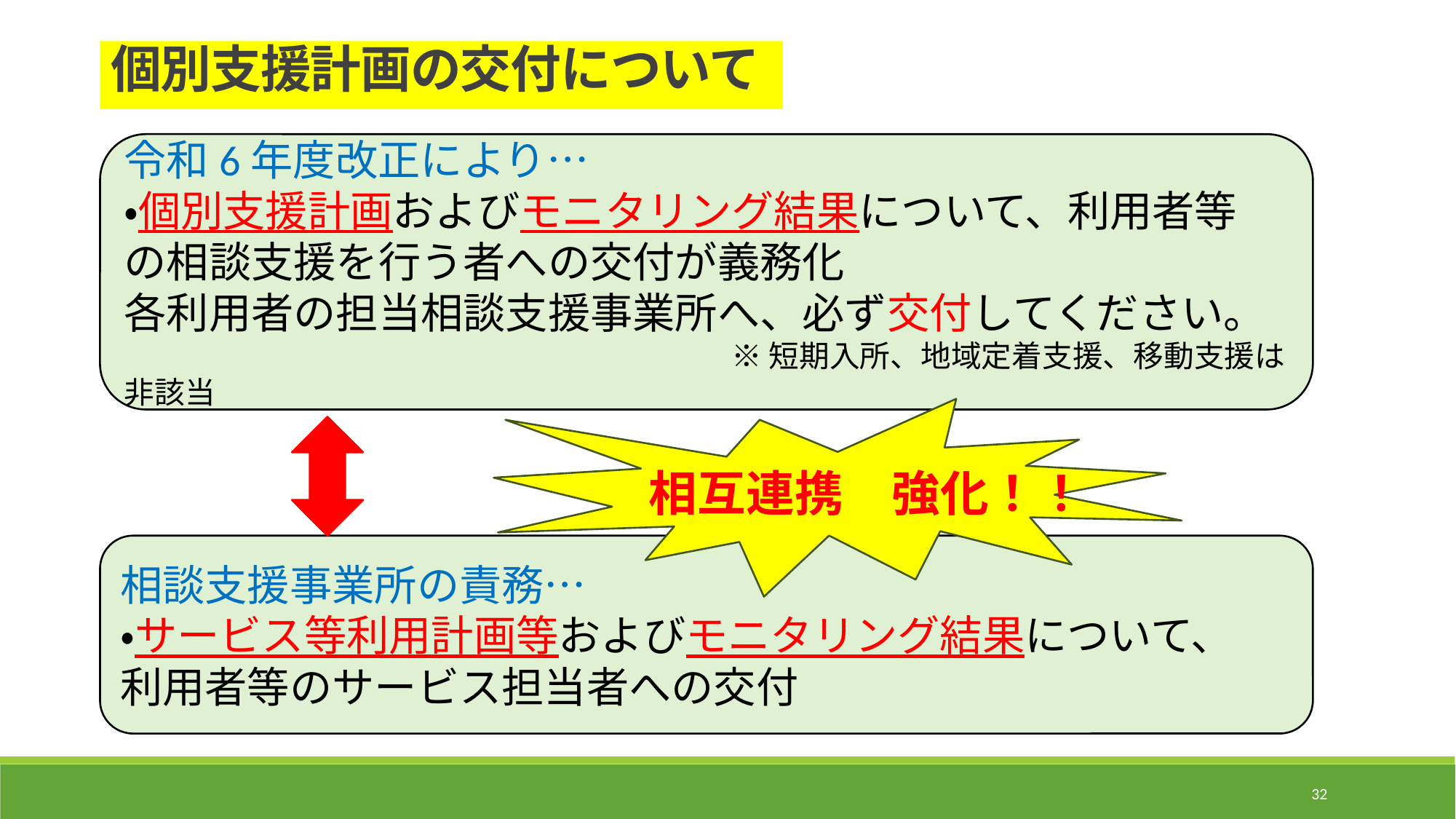

個別支援計画の交付について
令和6年度改正により…
・個別支援計画およびモニタリング結果について、利用者等
の相談支援を行う者への交付が義務化
各利用者の担当相談支援事業所へ、必ず交付してください。
　　　　　　　　　　　　　　　　　　　　※ 短期入所、地域定着支援、移動支援は非該当

相互連携　強化！！
相談支援事業所の責務…
・サービス等利用計画等およびモニタリング結果について、
利用者等のサービス担当者への交付
32